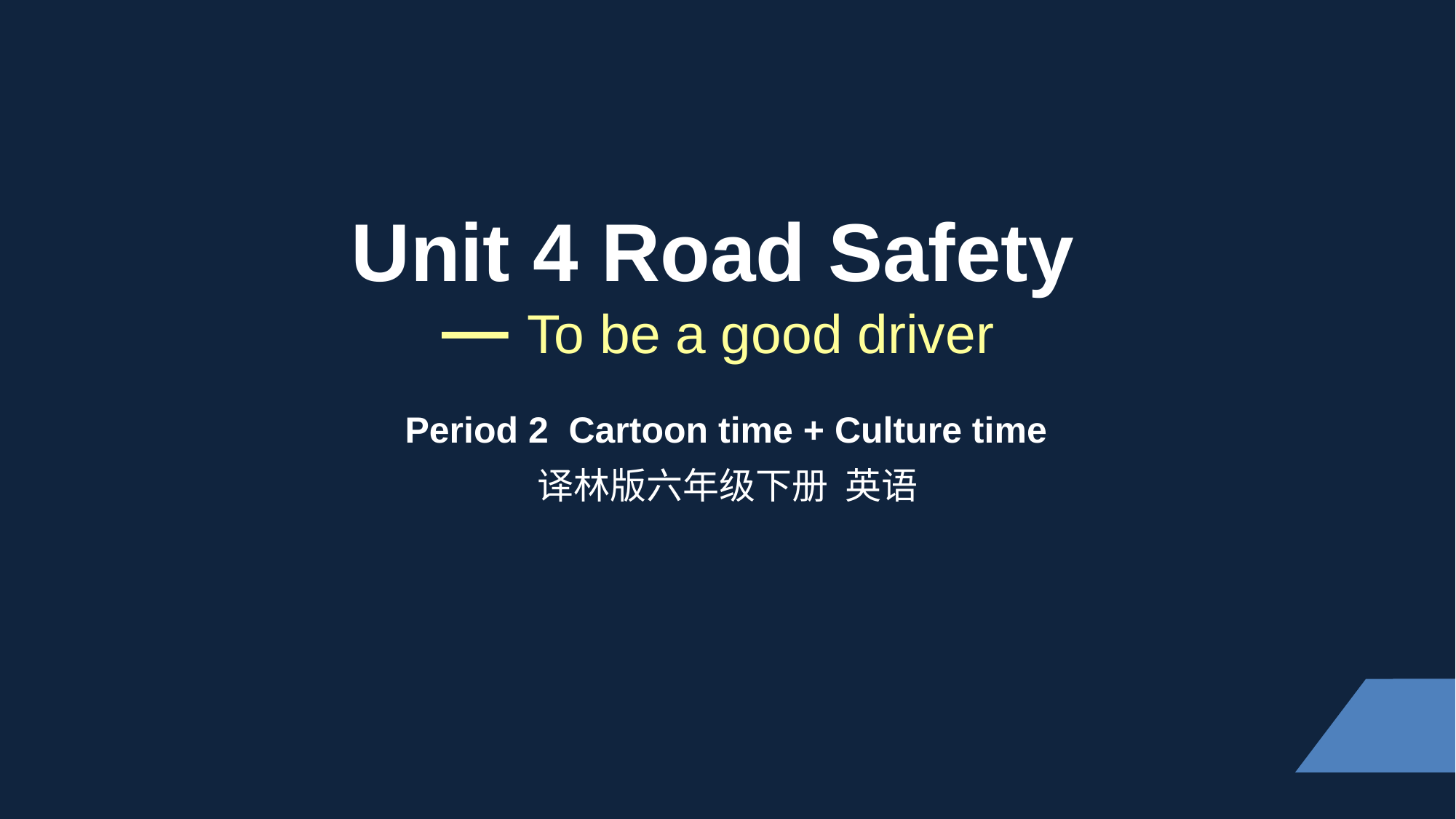

Unit 4 Road Safety
 — To be a good driver
 Period 2  Cartoon time + Culture time
译林版六年级下册  英语